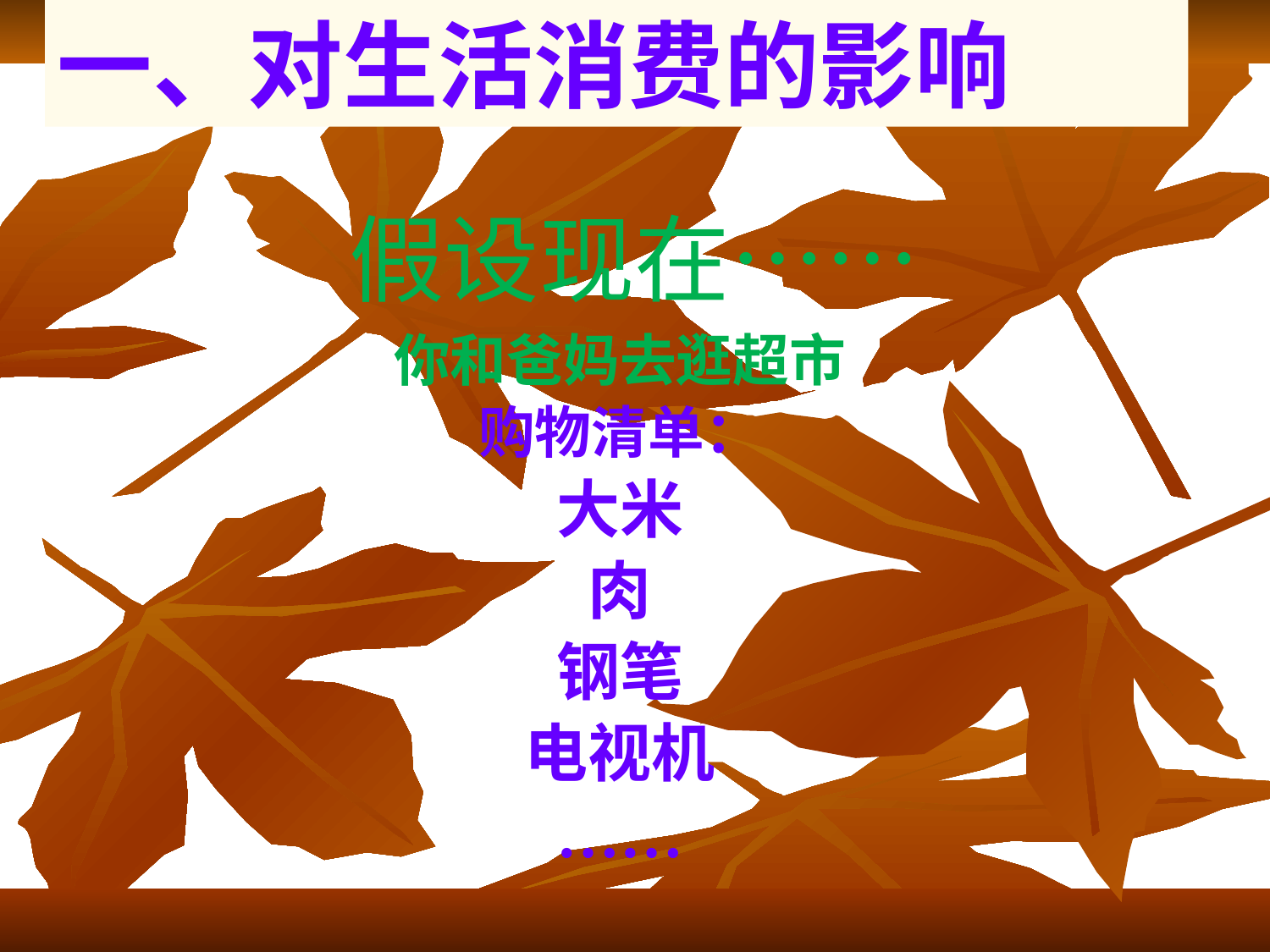

一、对生活消费的影响
# 假设现在……
你和爸妈去逛超市
购物清单：
大米
肉
钢笔
电视机
……